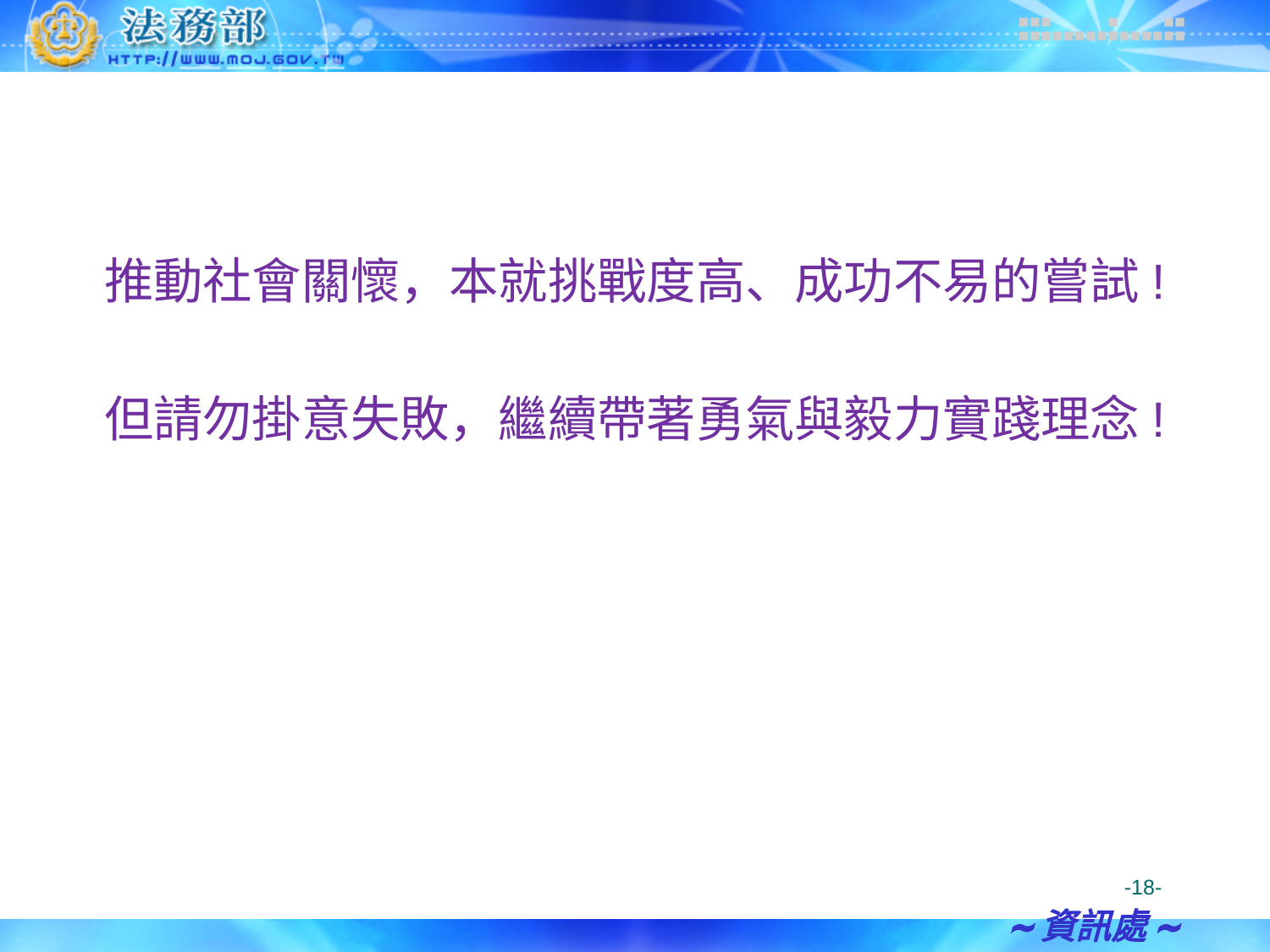

#
推動社會關懷，本就挑戰度高、成功不易的嘗試!

但請勿掛意失敗，繼續帶著勇氣與毅力實踐理念!

-18-